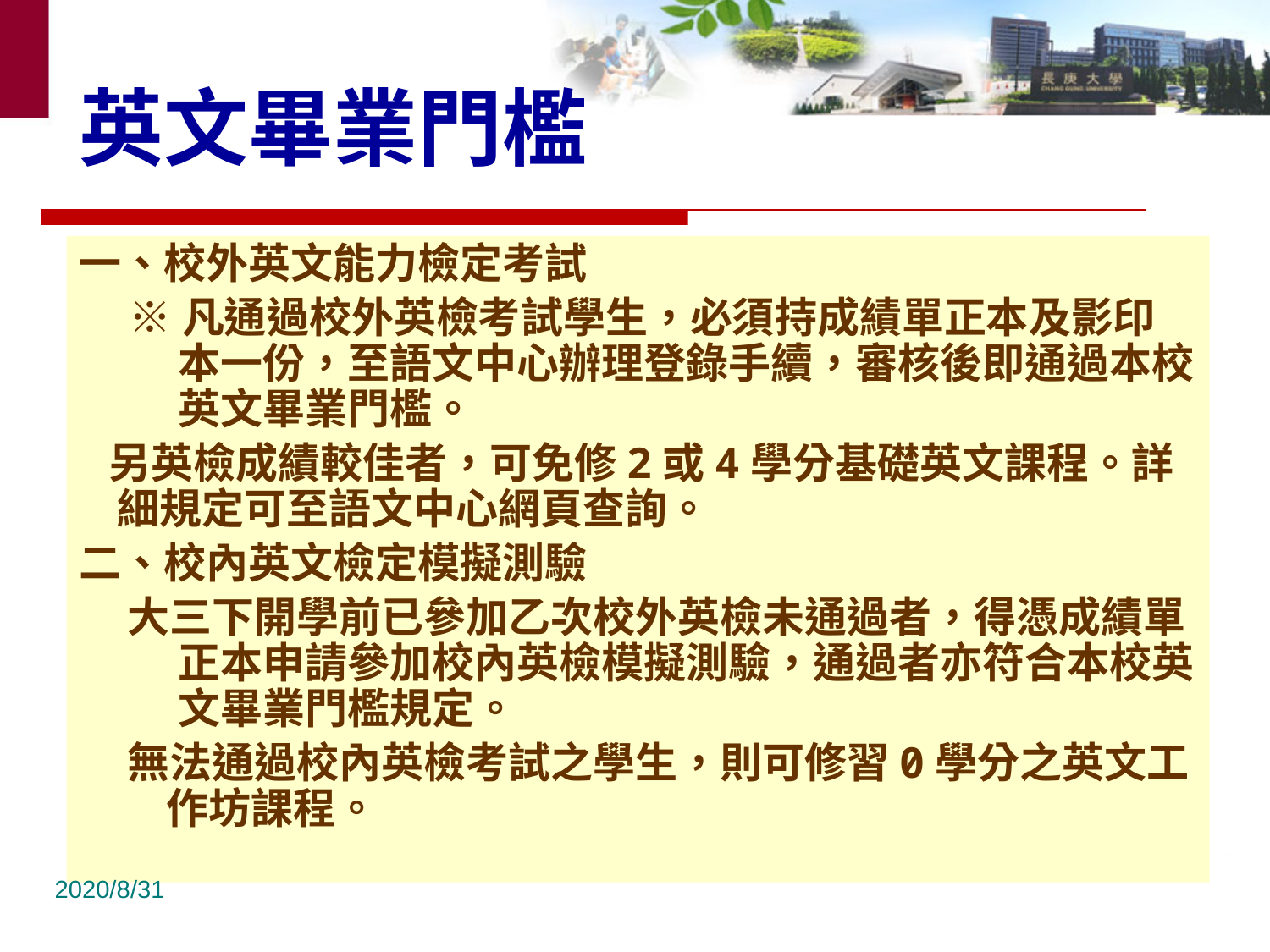

# 英文畢業門檻
一、校外英文能力檢定考試
※凡通過校外英檢考試學生，必須持成績單正本及影印本一份，至語文中心辦理登錄手續，審核後即通過本校英文畢業門檻。
  另英檢成績較佳者，可免修2或4學分基礎英文課程。詳細規定可至語文中心網頁查詢。
二、校內英文檢定模擬測驗
    大三下開學前已參加乙次校外英檢未通過者，得憑成績單正本申請參加校內英檢模擬測驗，通過者亦符合本校英文畢業門檻規定。
    無法通過校內英檢考試之學生，則可修習0學分之英文工作坊課程。
2020/8/31